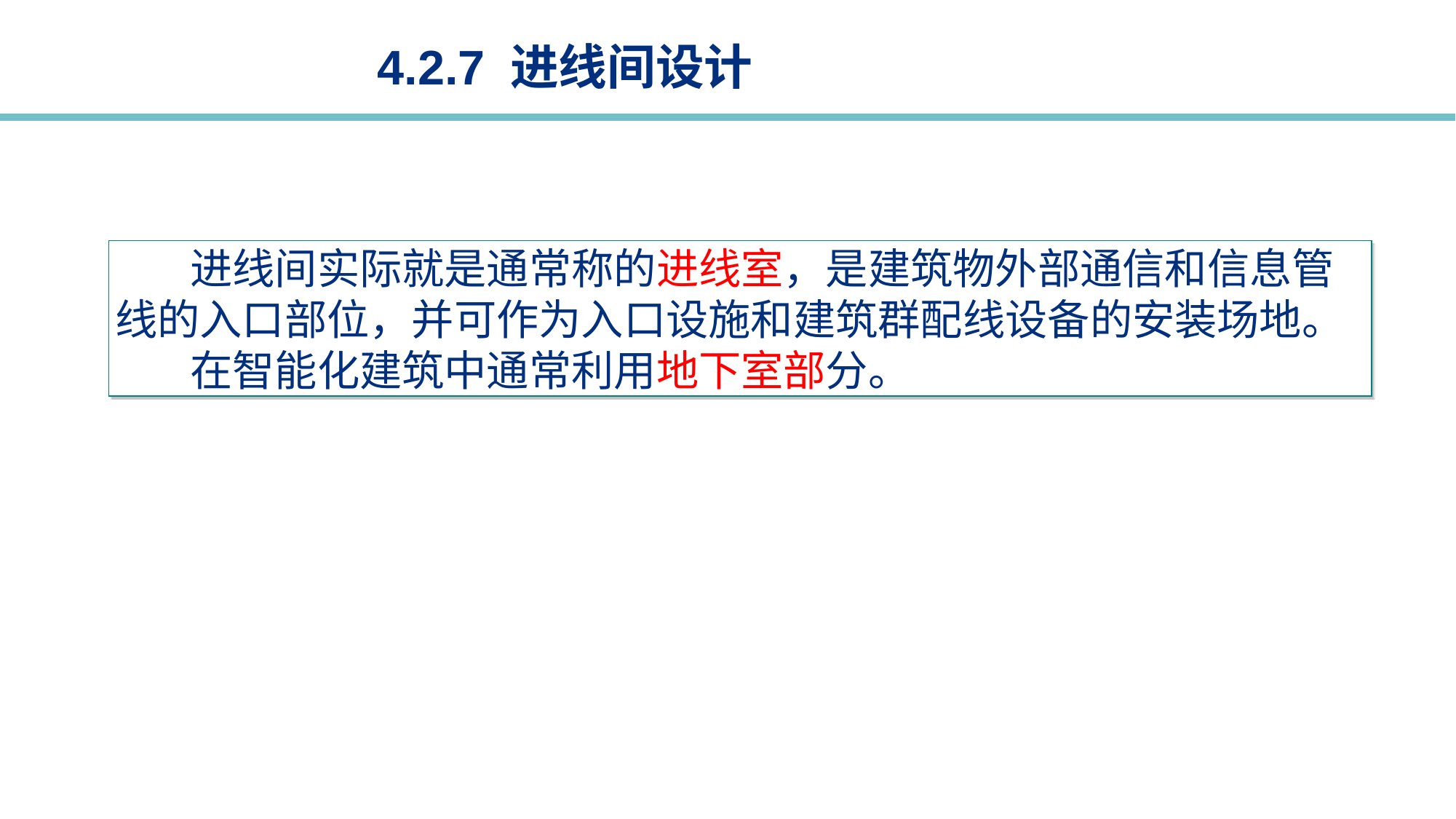

4.2.7 进线间设计
进线间实际就是通常称的进线室，是建筑物外部通信和信息管线的入口部位，并可作为入口设施和建筑群配线设备的安装场地。
在智能化建筑中通常利用地下室部分。